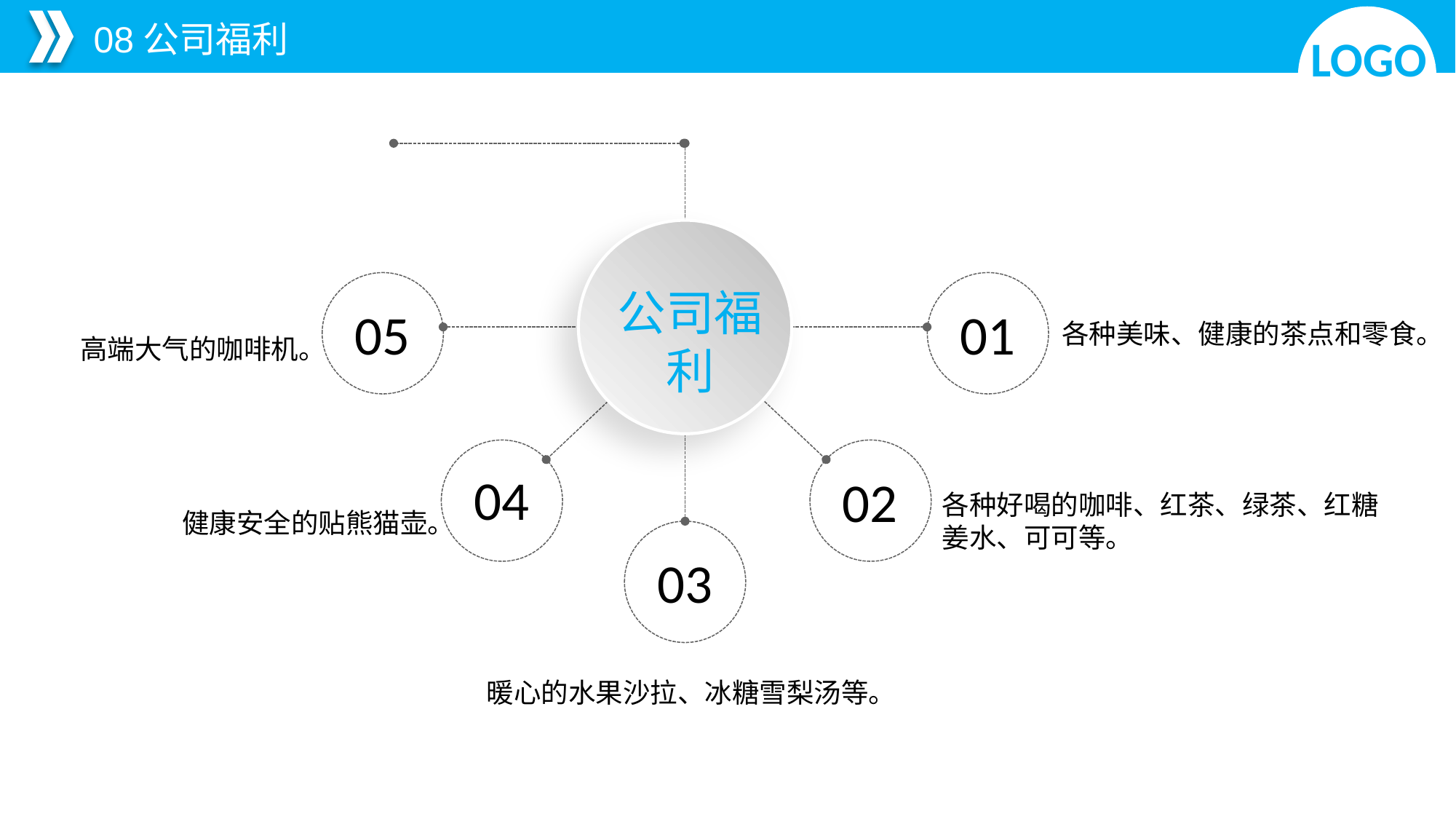

延迟符

08公司福利
LOGO

公司福利
01
05
各种美味、健康的茶点和零食。
高端大气的咖啡机。

04
02
各种好喝的咖啡、红茶、绿茶、红糖姜水、可可等。
健康安全的贴熊猫壶。

03
暖心的水果沙拉、冰糖雪梨汤等。